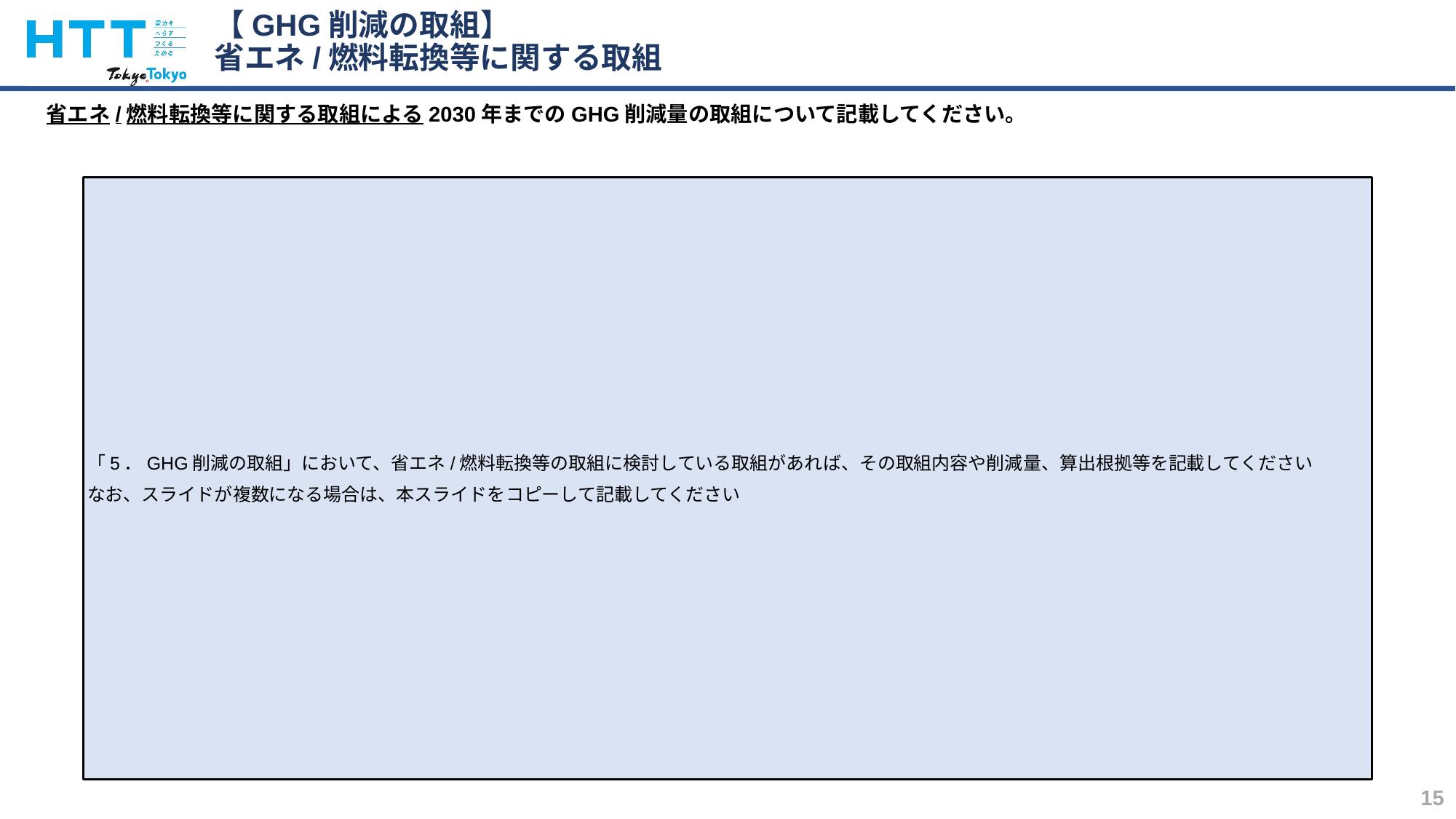

# 【GHG削減の取組】 省エネ/燃料転換等に関する取組
省エネ/燃料転換等に関する取組による2030年までのGHG削減量の取組について記載してください。
「5．GHG削減の取組」において、省エネ/燃料転換等の取組に検討している取組があれば、その取組内容や削減量、算出根拠等を記載してください
なお、スライドが複数になる場合は、本スライドをコピーして記載してください
15